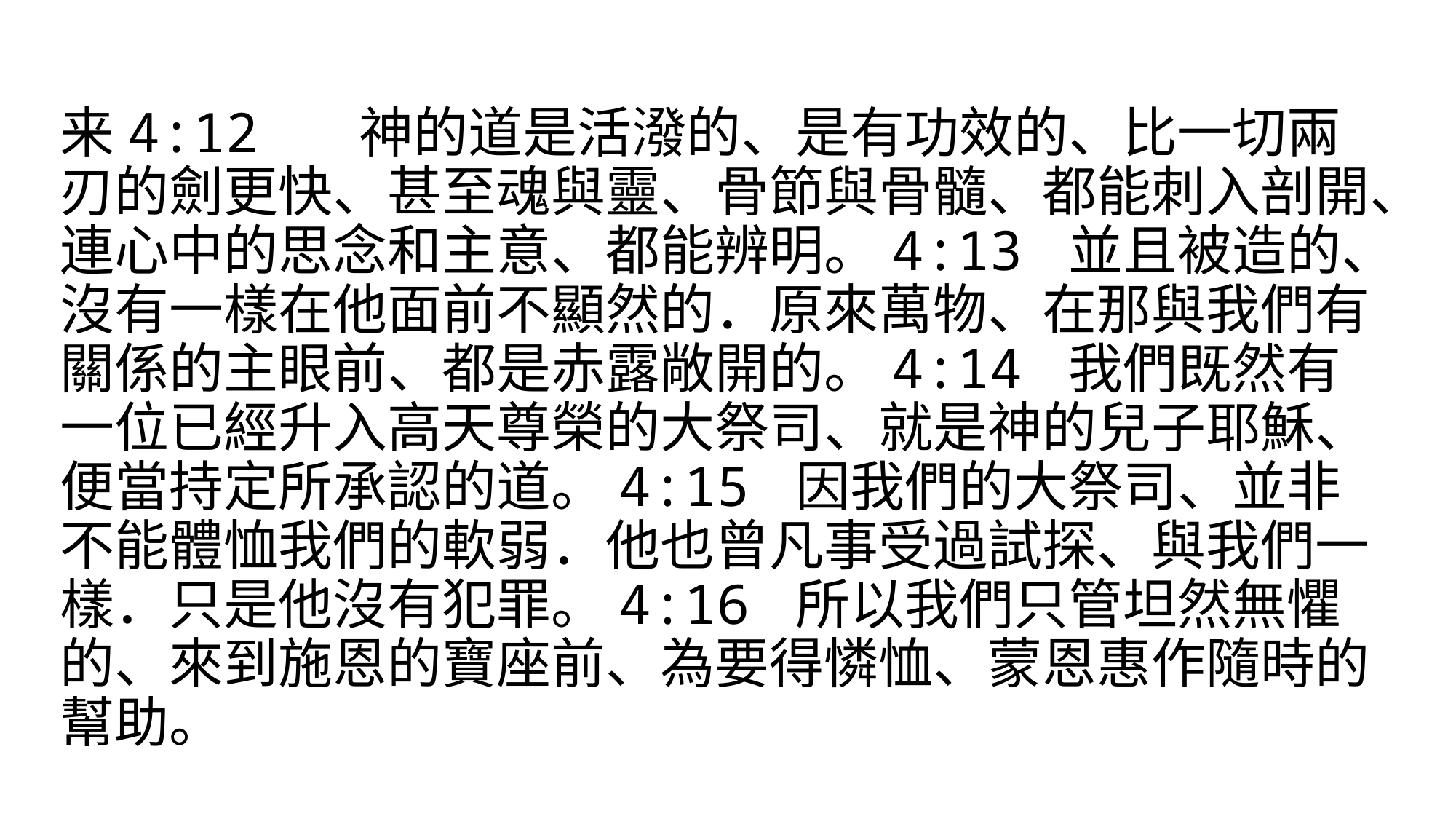

#
来4:12 　神的道是活潑的、是有功效的、比一切兩刃的劍更快、甚至魂與靈、骨節與骨髓、都能刺入剖開、連心中的思念和主意、都能辨明。4:13 並且被造的、沒有一樣在他面前不顯然的．原來萬物、在那與我們有關係的主眼前、都是赤露敞開的。4:14 我們既然有一位已經升入高天尊榮的大祭司、就是神的兒子耶穌、便當持定所承認的道。4:15 因我們的大祭司、並非不能體恤我們的軟弱．他也曾凡事受過試探、與我們一樣．只是他沒有犯罪。4:16 所以我們只管坦然無懼的、來到施恩的寶座前、為要得憐恤、蒙恩惠作隨時的幫助。